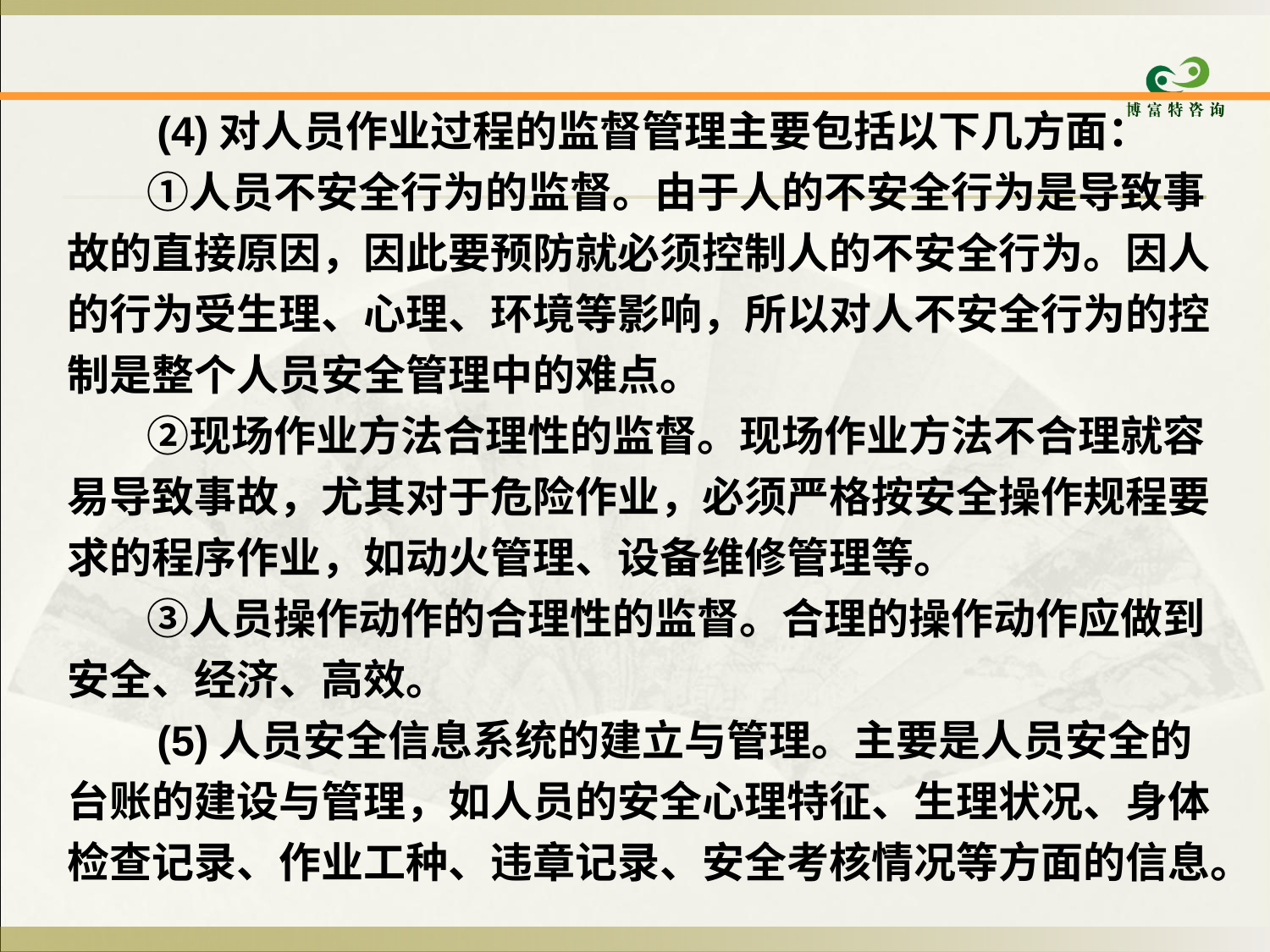

(4)对人员作业过程的监督管理主要包括以下几方面：
　①人员不安全行为的监督。由于人的不安全行为是导致事故的直接原因，因此要预防就必须控制人的不安全行为。因人的行为受生理、心理、环境等影响，所以对人不安全行为的控制是整个人员安全管理中的难点。
　②现场作业方法合理性的监督。现场作业方法不合理就容易导致事故，尤其对于危险作业，必须严格按安全操作规程要求的程序作业，如动火管理、设备维修管理等。
　③人员操作动作的合理性的监督。合理的操作动作应做到安全、经济、高效。
　(5)人员安全信息系统的建立与管理。主要是人员安全的台账的建设与管理，如人员的安全心理特征、生理状况、身体检查记录、作业工种、违章记录、安全考核情况等方面的信息。
56